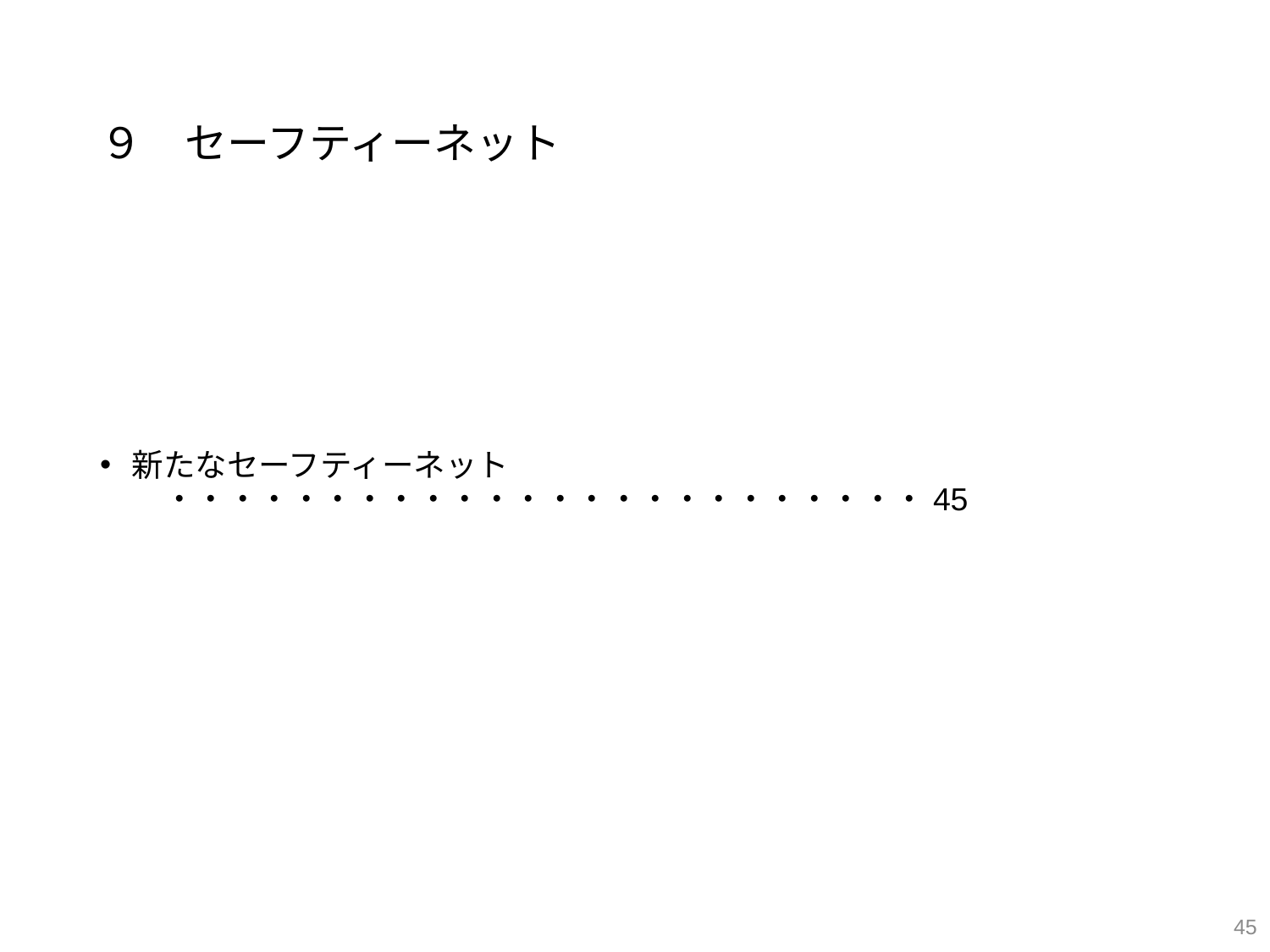

# ９　セーフティーネット
新たなセーフティーネット　　　　　　　　　　・・・・・・・・・・・・・・・・・・・・・・・・45

45